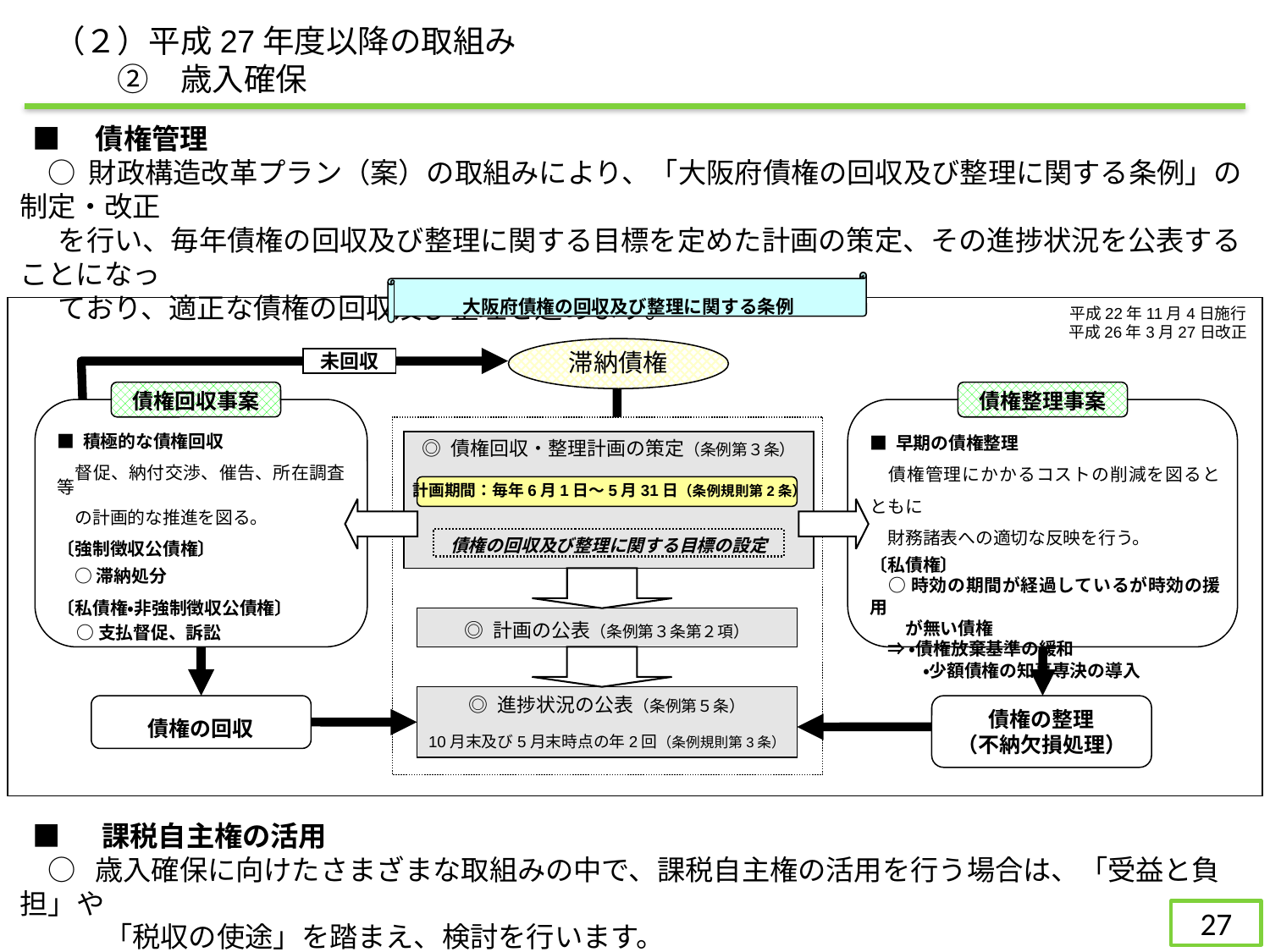

（２）平成27年度以降の取組み
　　②　歳入確保
  ■　債権管理
　○  財政構造改革プラン（案）の取組みにより、「大阪府債権の回収及び整理に関する条例」の制定・改正
     を行い、毎年債権の回収及び整理に関する目標を定めた計画の策定、その進捗状況を公表することになっ
     ており、適正な債権の回収及び整理を進めます。
大阪府債権の回収及び整理に関する条例

滞納債権

未回収

債権整理事案
債権回収事案

■ 積極的な債権回収
　督促、納付交渉、催告、所在調査等
　の計画的な推進を図る。
〔強制徴収公債権〕
　○ 滞納処分
〔私債権・非強制徴収公債権〕
　○ 支払督促、訴訟
■ 早期の債権整理
　債権管理にかかるコストの削減を図るとともに
　財務諸表への適切な反映を行う。
〔私債権〕
　○ 時効の期間が経過しているが時効の援用
　　が無い債権
　⇒ ・債権放棄基準の緩和
　　　・少額債権の知事専決の導入

◎ 債権回収・整理計画の策定（条例第３条）
計画期間：毎年6月1日～5月31日（条例規則第2条）

債権の回収及び整理に関する目標の設定

◎ 計画の公表（条例第３条第２項）

◎ 進捗状況の公表（条例第５条）
10月末及び5月末時点の年2回（条例規則第3条）
債権の回収
債権の整理
（不納欠損処理）

平成22年11月4日施行
平成26年3月27日改正

  ■　 課税自主権の活用
　○   歳入確保に向けたさまざまな取組みの中で、課税自主権の活用を行う場合は、「受益と負担」や
　　　「税収の使途」を踏まえ、検討を行います。
27